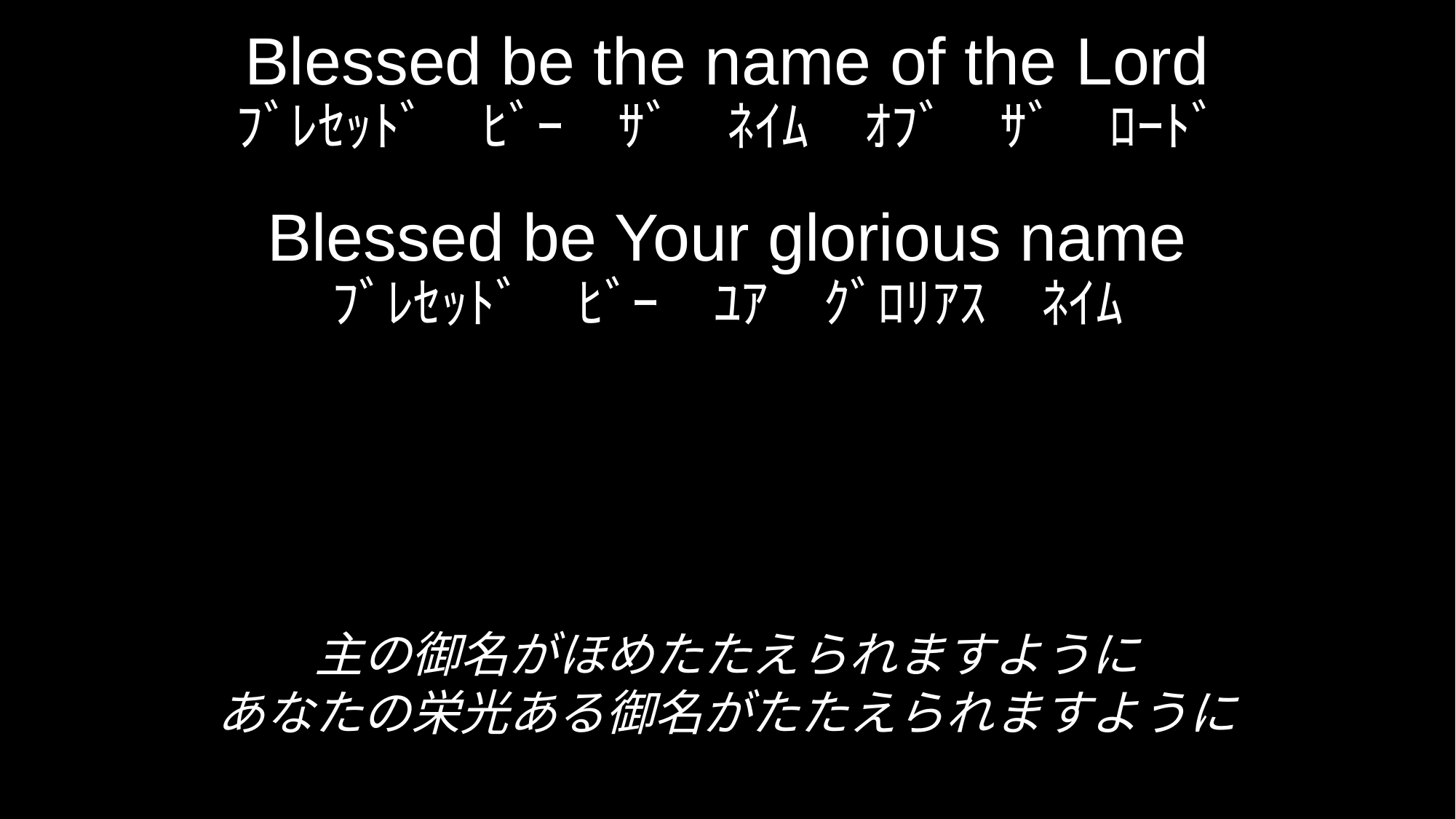

Blessed be the name of the Lord
ﾌﾞﾚｾｯﾄﾞ　ﾋﾞｰ　ｻﾞ　ﾈｲﾑ　ｵﾌﾞ　ｻﾞ　ﾛｰﾄﾞ

Blessed be Your glorious name
ﾌﾞﾚｾｯﾄﾞ　ﾋﾞｰ　ﾕｱ　ｸﾞﾛﾘｱｽ　ﾈｲﾑ
主の御名がほめたたえられますように
あなたの栄光ある御名がたたえられますように